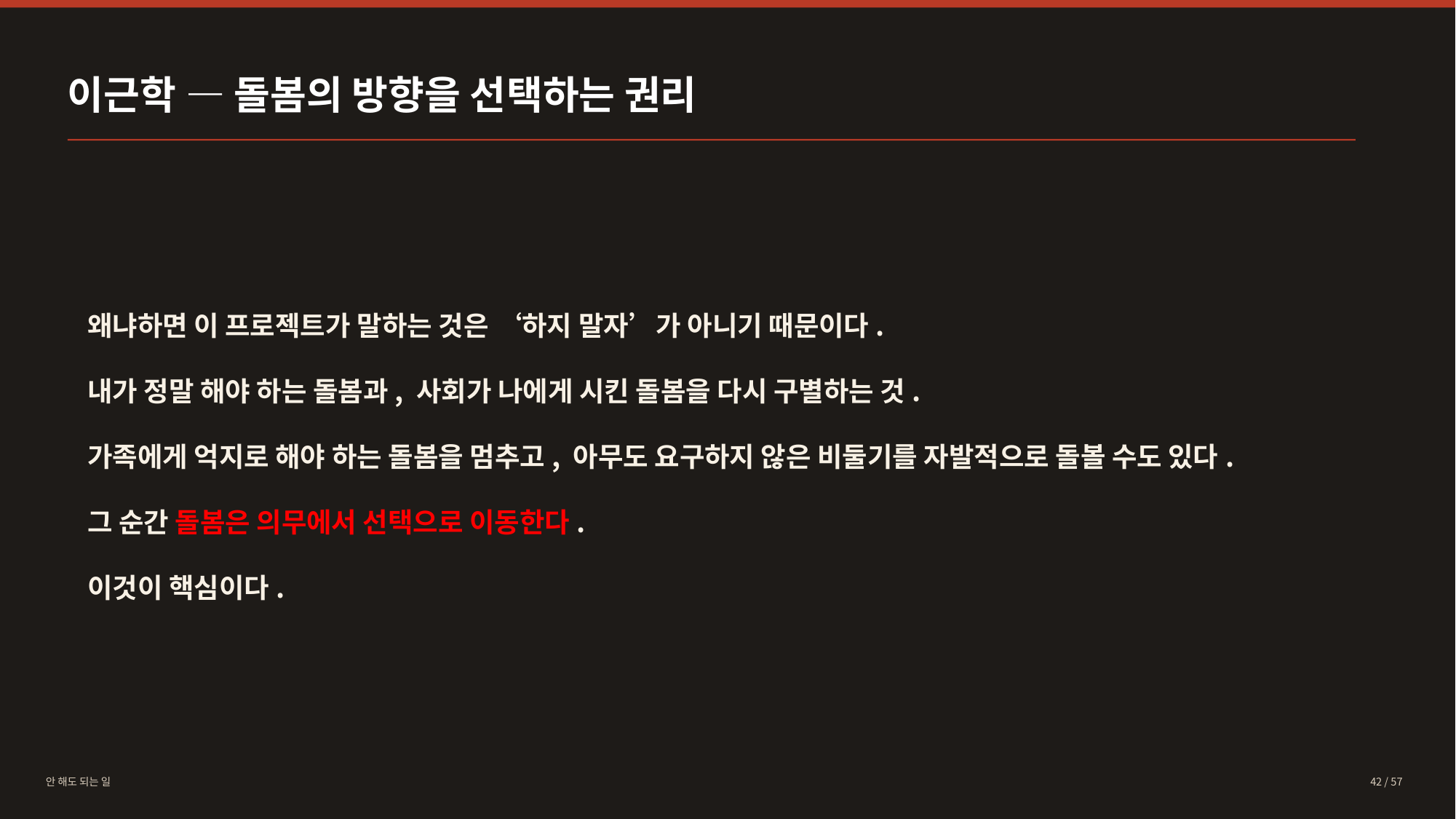

이근학 — 돌봄의 방향을 선택하는 권리

왜냐하면 이 프로젝트가 말하는 것은 ‘하지 말자’가 아니기 때문이다.

내가 정말 해야 하는 돌봄과, 사회가 나에게 시킨 돌봄을 다시 구별하는 것.

가족에게 억지로 해야 하는 돌봄을 멈추고, 아무도 요구하지 않은 비둘기를 자발적으로 돌볼 수도 있다.

그 순간 돌봄은 의무에서 선택으로 이동한다.

이것이 핵심이다.
안 해도 되는 일
42 / 57